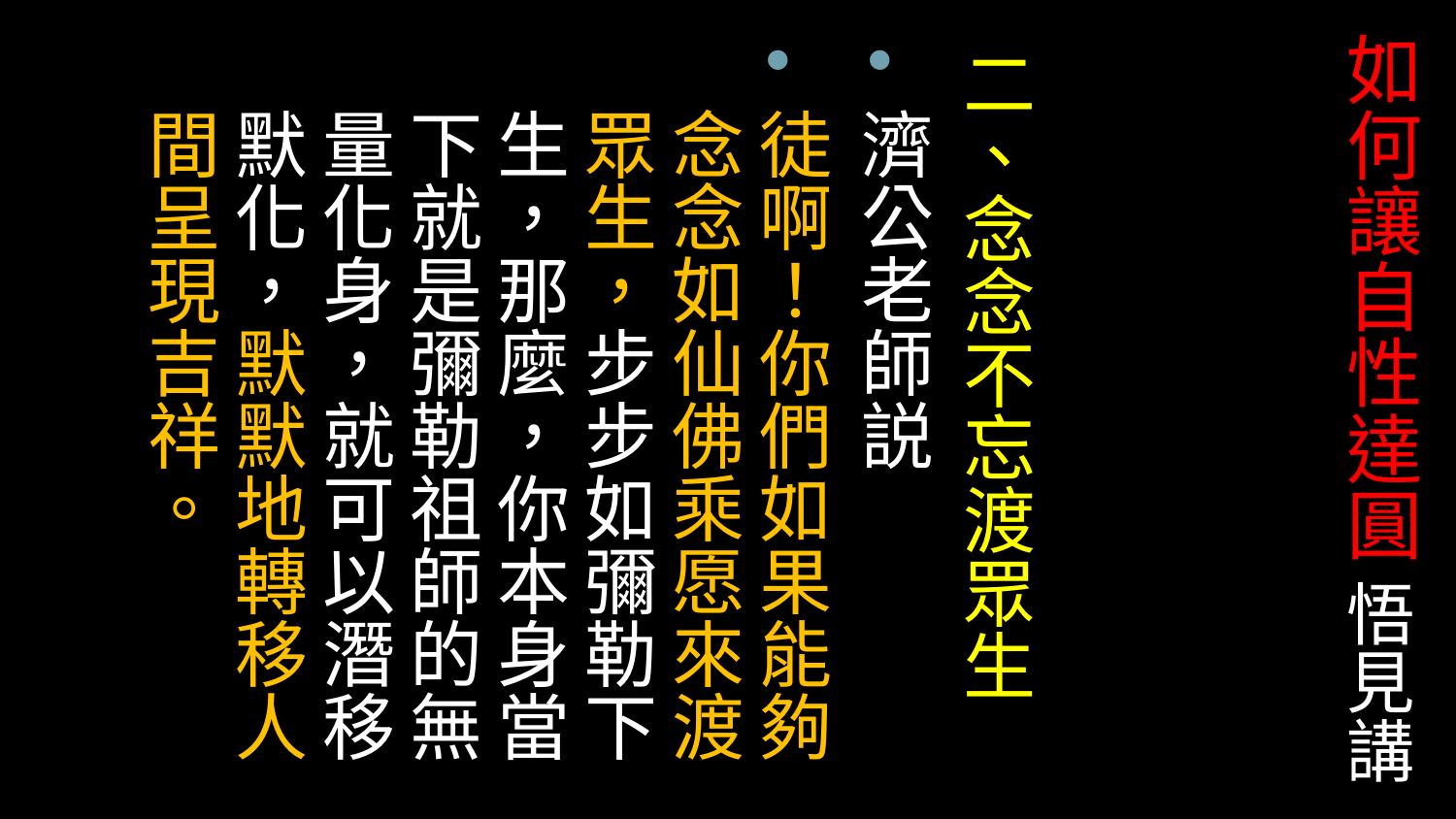

# 如何讓自性達圓 悟見講
二、念念不忘渡眾生
濟公老師説
徒啊！你們如果能夠念念如仙佛乘愿來渡眾生，步步如彌勒下生，那麼，你本身當下就是彌勒祖師的無量化身，就可以潛移默化，默默地轉移人間呈現吉祥。